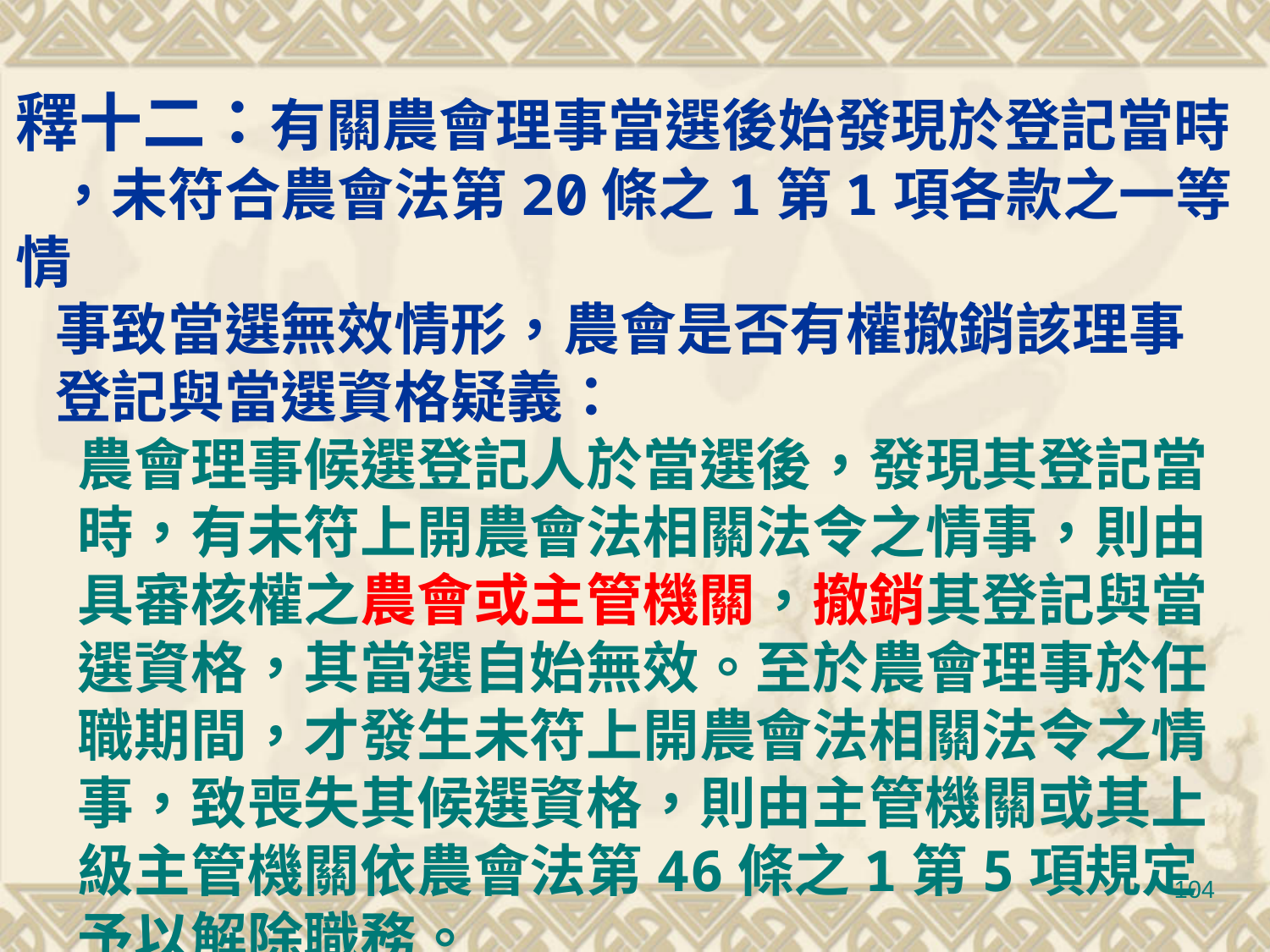

釋十二：有關農會理事當選後始發現於登記當時
  ，未符合農會法第20條之1第1項各款之一等情
  事致當選無效情形，農會是否有權撤銷該理事
  登記與當選資格疑義：
農會理事候選登記人於當選後，發現其登記當時，有未符上開農會法相關法令之情事，則由具審核權之農會或主管機關，撤銷其登記與當選資格，其當選自始無效。至於農會理事於任職期間，才發生未符上開農會法相關法令之情事，致喪失其候選資格，則由主管機關或其上級主管機關依農會法第46條之1第5項規定予以解除職務。
104